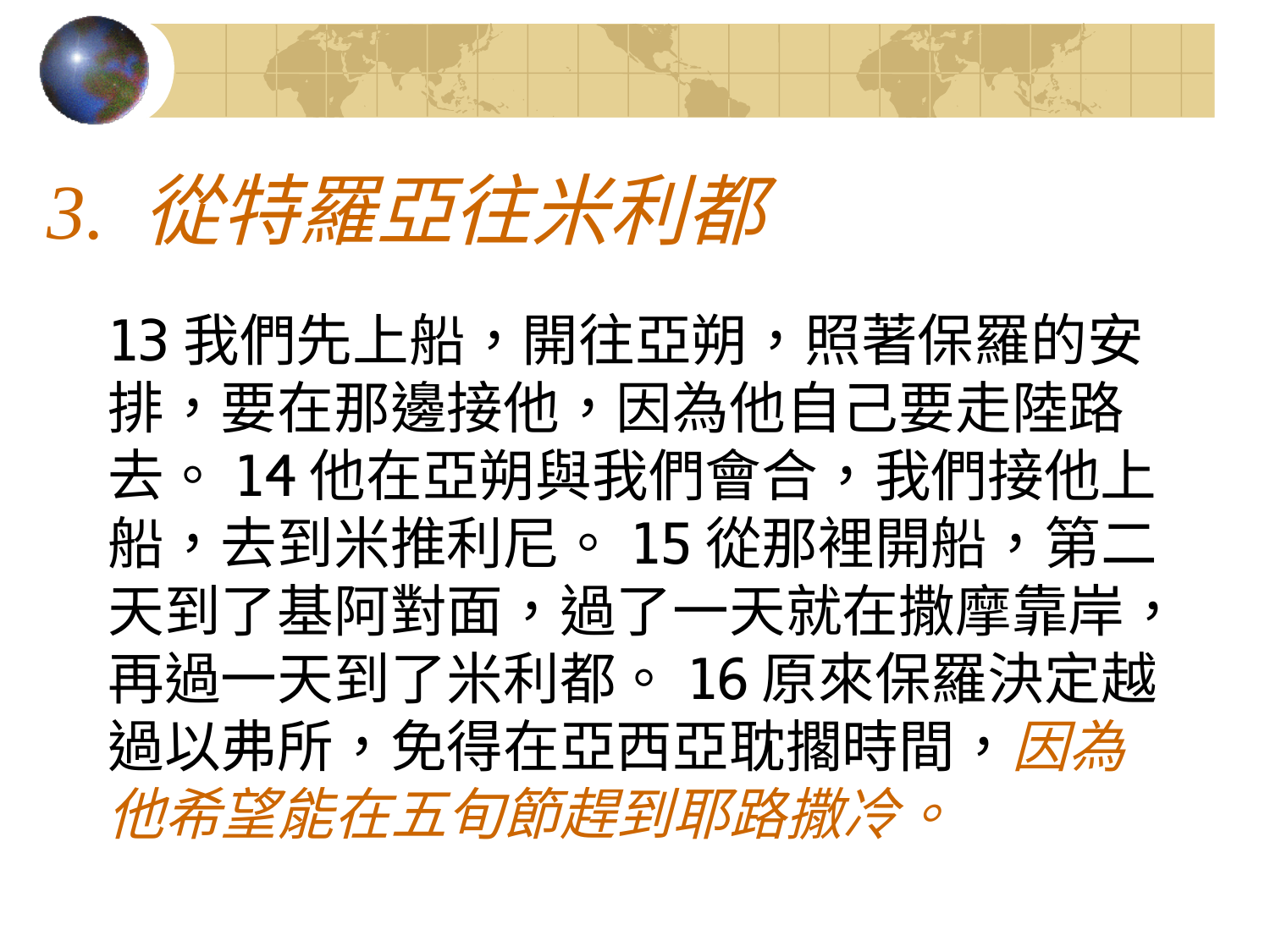

# 3. 從特羅亞往米利都
13我們先上船，開往亞朔，照著保羅的安排，要在那邊接他，因為他自己要走陸路去。14他在亞朔與我們會合，我們接他上船，去到米推利尼。15從那裡開船，第二天到了基阿對面，過了一天就在撒摩靠岸，再過一天到了米利都。16原來保羅決定越過以弗所，免得在亞西亞耽擱時間，因為他希望能在五旬節趕到耶路撒冷。